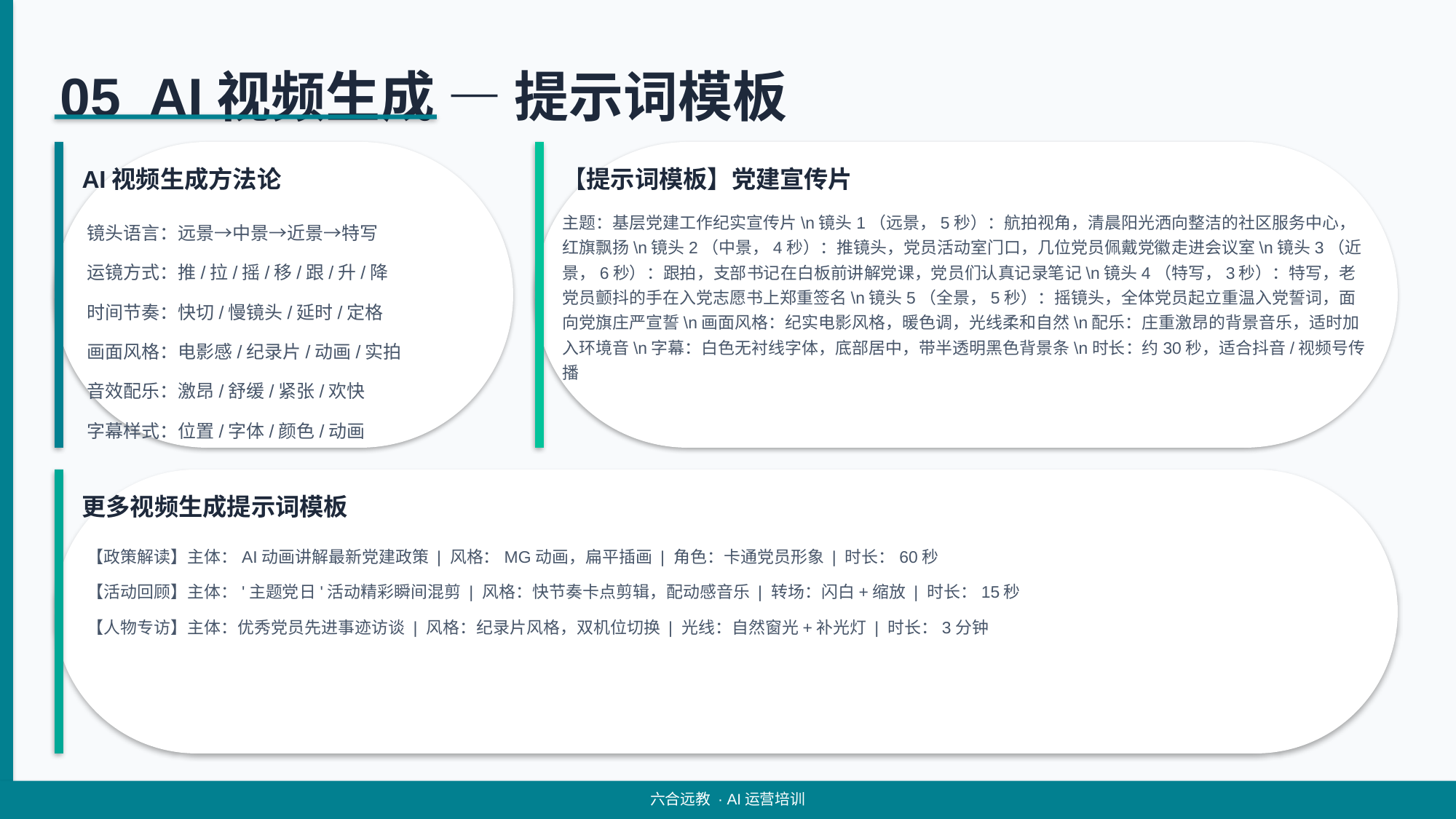

05  AI视频生成 — 提示词模板

AI视频生成方法论
【提示词模板】党建宣传片
镜头语言：远景→中景→近景→特写
运镜方式：推/拉/摇/移/跟/升/降
时间节奏：快切/慢镜头/延时/定格
画面风格：电影感/纪录片/动画/实拍
音效配乐：激昂/舒缓/紧张/欢快
字幕样式：位置/字体/颜色/动画
主题：基层党建工作纪实宣传片\n镜头1（远景，5秒）：航拍视角，清晨阳光洒向整洁的社区服务中心，红旗飘扬\n镜头2（中景，4秒）：推镜头，党员活动室门口，几位党员佩戴党徽走进会议室\n镜头3（近景，6秒）：跟拍，支部书记在白板前讲解党课，党员们认真记录笔记\n镜头4（特写，3秒）：特写，老党员颤抖的手在入党志愿书上郑重签名\n镜头5（全景，5秒）：摇镜头，全体党员起立重温入党誓词，面向党旗庄严宣誓\n画面风格：纪实电影风格，暖色调，光线柔和自然\n配乐：庄重激昂的背景音乐，适时加入环境音\n字幕：白色无衬线字体，底部居中，带半透明黑色背景条\n时长：约30秒，适合抖音/视频号传播

更多视频生成提示词模板
【政策解读】主体：AI动画讲解最新党建政策 | 风格：MG动画，扁平插画 | 角色：卡通党员形象 | 时长：60秒
【活动回顾】主体：'主题党日'活动精彩瞬间混剪 | 风格：快节奏卡点剪辑，配动感音乐 | 转场：闪白+缩放 | 时长：15秒
【人物专访】主体：优秀党员先进事迹访谈 | 风格：纪录片风格，双机位切换 | 光线：自然窗光+补光灯 | 时长：3分钟

六合远教 · AI运营培训